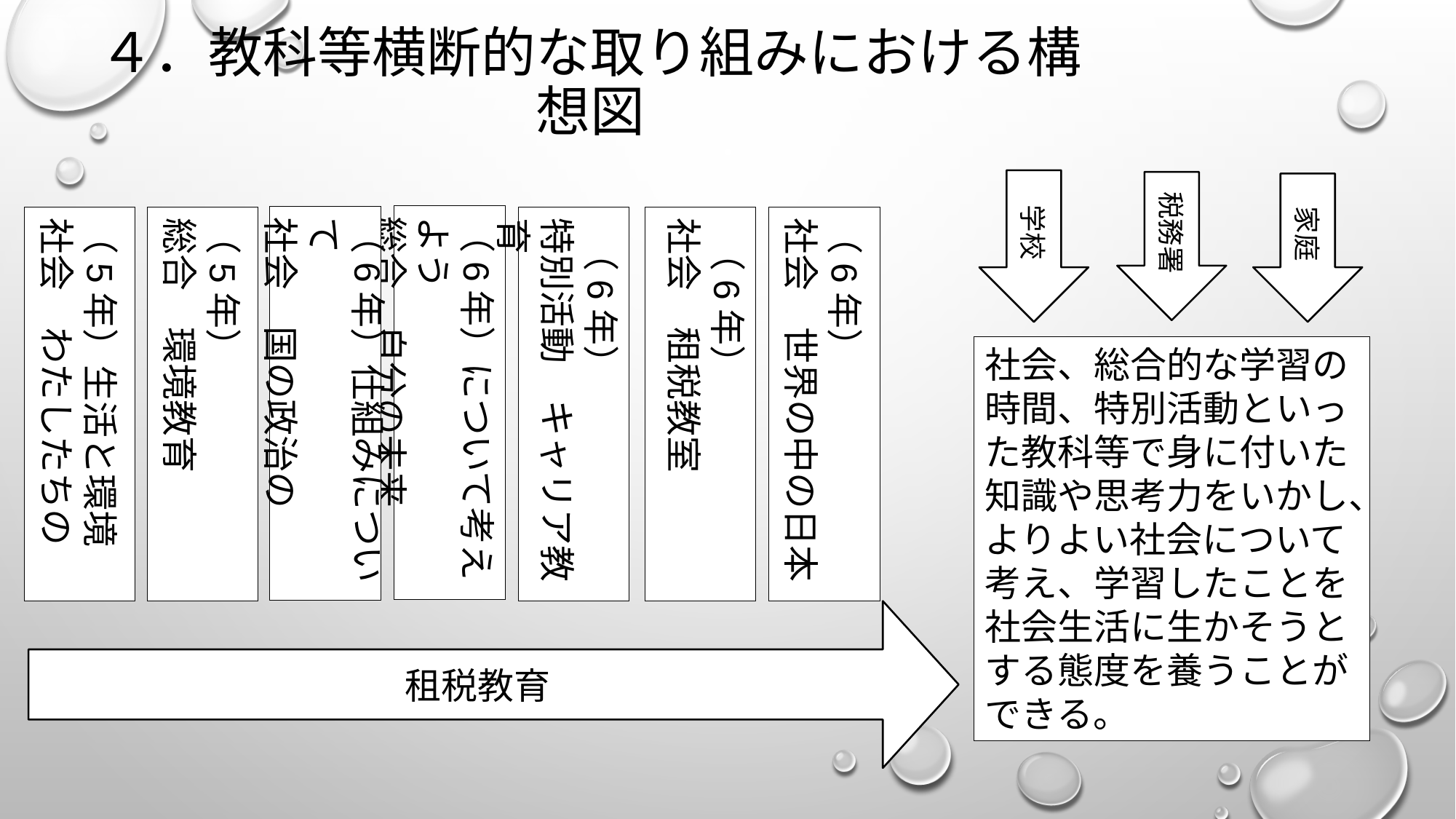

# ４．教科等横断的な取り組みにおける構想図
学校
税務署
家庭
（6年）について考えよう
総合　自分の未来
（6年）仕組みについて
社会　国の政治の
（5年）生活と環境
社会　わたしたちの
（5年）
総合　環境教育
 （6年）
特別活動　キャリア教育
 （6年）
社会　租税教室
（6年）
社会　世界の中の日本
社会、総合的な学習の時間、特別活動といった教科等で身に付いた知識や思考力をいかし、よりよい社会について考え、学習したことを社会生活に生かそうとする態度を養うことができる。
租税教育